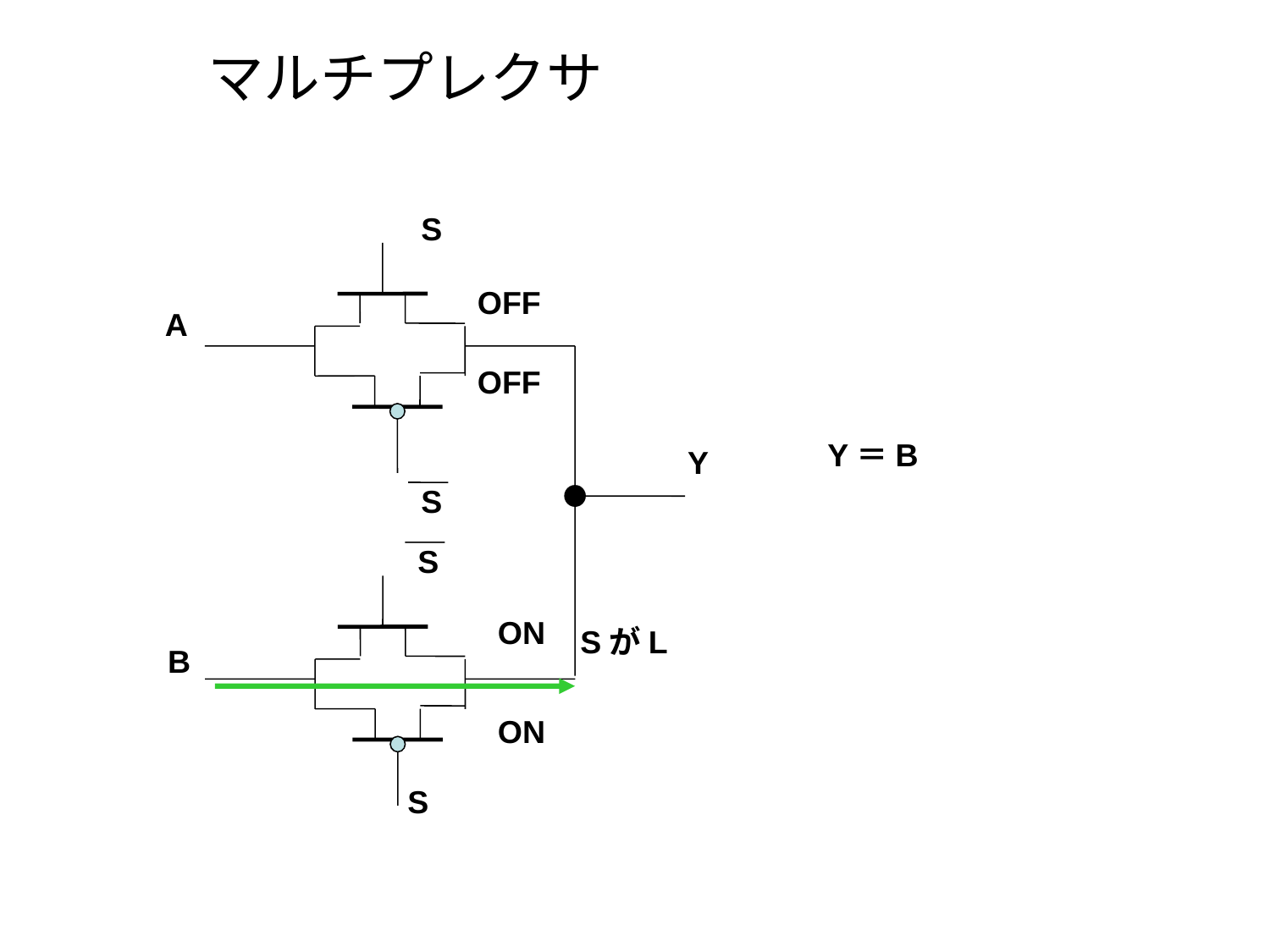

マルチプレクサ
S

OFF
A

OFF
Y＝B
Y
S

S

ON
SがL
B

ON
S